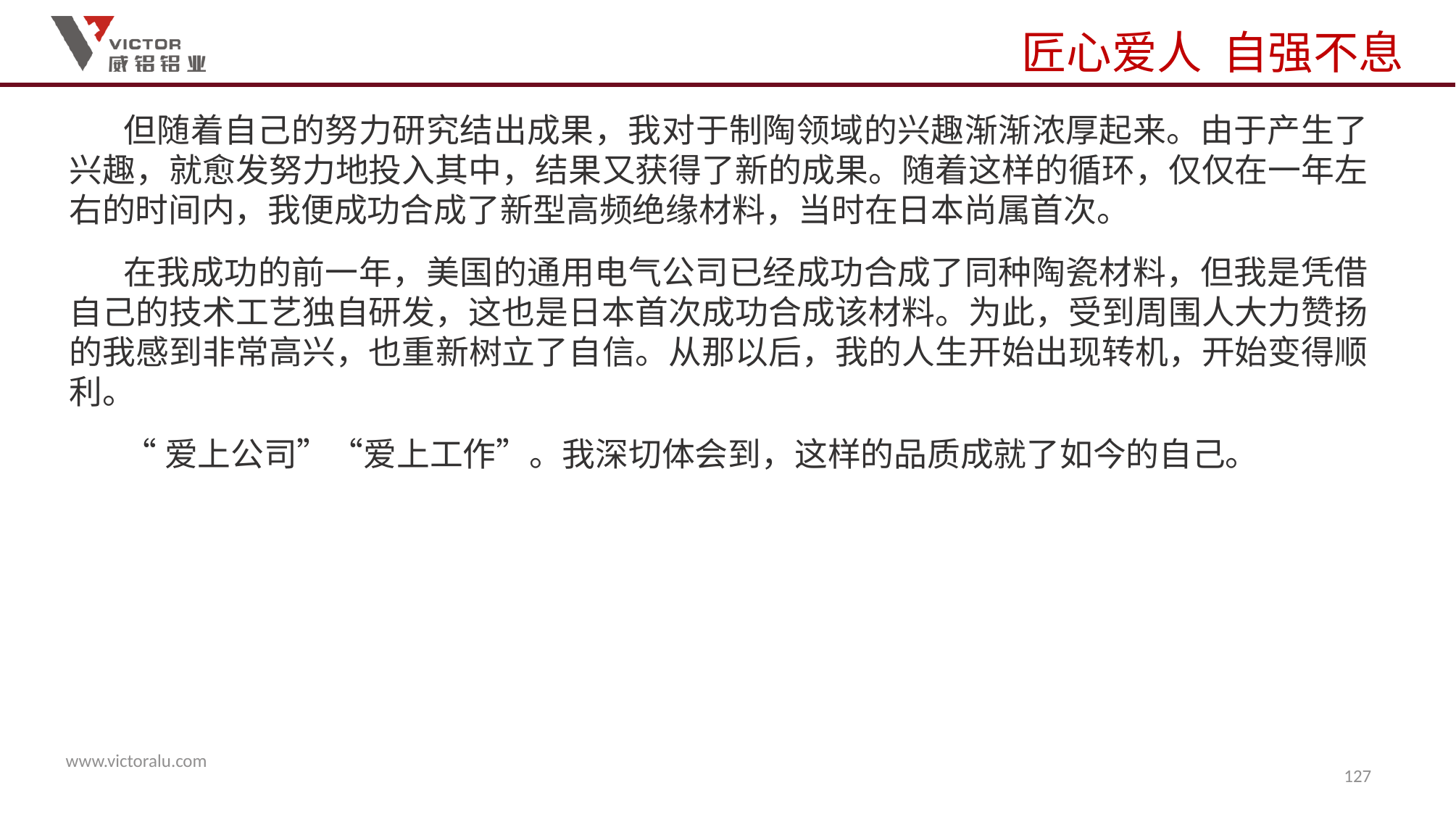

但随着自己的努力研究结出成果，我对于制陶领域的兴趣渐渐浓厚起来。由于产生了兴趣，就愈发努力地投入其中，结果又获得了新的成果。随着这样的循环，仅仅在一年左右的时间内，我便成功合成了新型高频绝缘材料，当时在日本尚属首次。
在我成功的前一年，美国的通用电气公司已经成功合成了同种陶瓷材料，但我是凭借自己的技术工艺独自研发，这也是日本首次成功合成该材料。为此，受到周围人大力赞扬的我感到非常高兴，也重新树立了自信。从那以后，我的人生开始出现转机，开始变得顺利。
“爱上公司”“爱上工作”。我深切体会到，这样的品质成就了如今的自己。
127